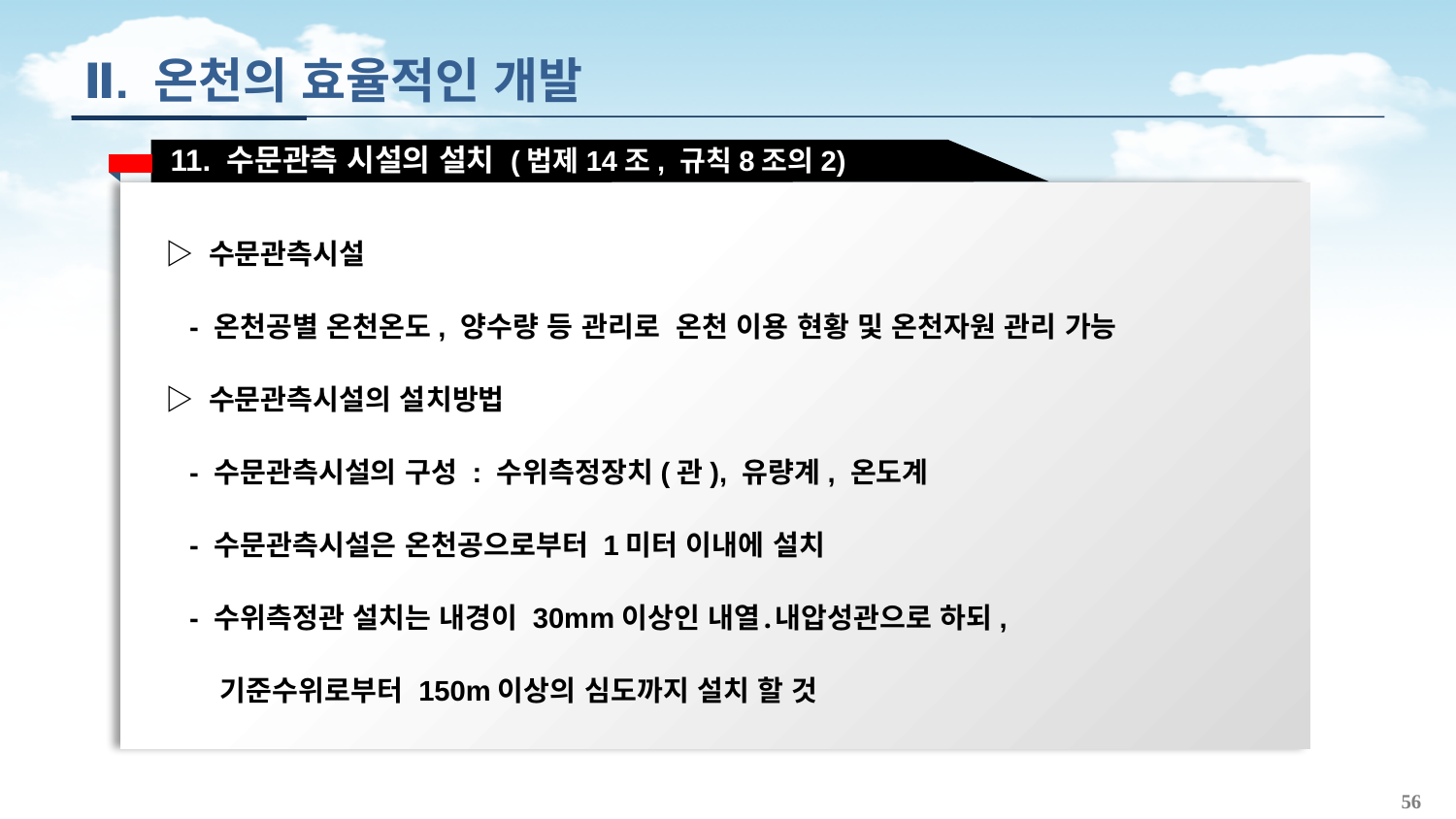

Ⅱ. 온천의 효율적인 개발
11. 수문관측 시설의 설치 (법제14조, 규칙8조의2)

▷ 수문관측시설
   - 온천공별 온천온도, 양수량 등 관리로  온천 이용 현황 및 온천자원 관리 가능
▷ 수문관측시설의 설치방법
   - 수문관측시설의 구성 : 수위측정장치(관), 유량계, 온도계
   - 수문관측시설은 온천공으로부터 1미터 이내에 설치
   - 수위측정관 설치는 내경이 30mm이상인 내열․내압성관으로 하되,
      기준수위로부터 150m이상의 심도까지 설치 할 것
56